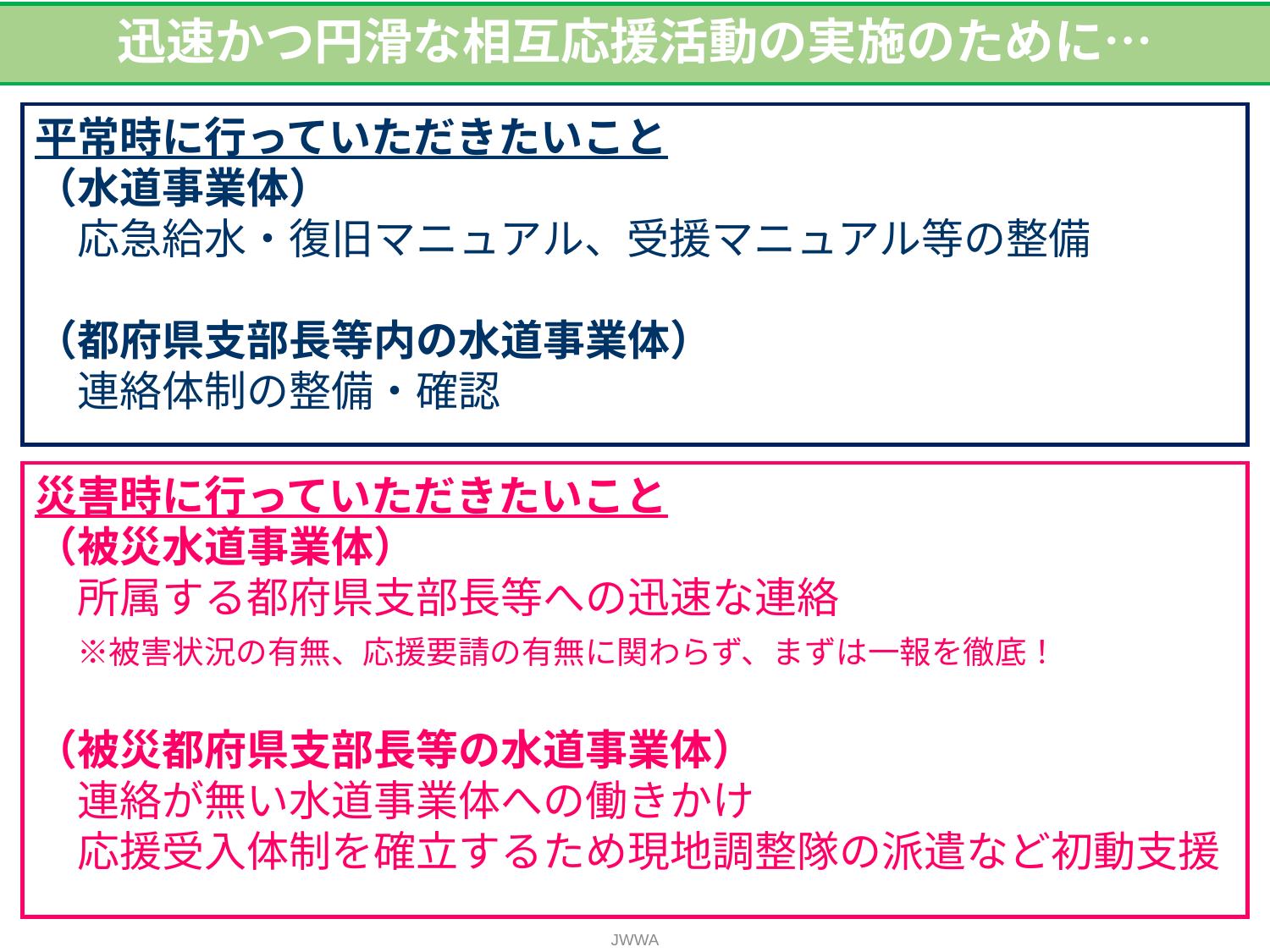

迅速かつ円滑な相互応援活動の実施のために…
平常時に行っていただきたいこと
（水道事業体）
　応急給水・復旧マニュアル、受援マニュアル等の整備

（都府県支部長等内の水道事業体）
　連絡体制の整備・確認
災害時に行っていただきたいこと
（被災水道事業体）
　所属する都府県支部長等への迅速な連絡
　※被害状況の有無、応援要請の有無に関わらず、まずは一報を徹底！

（被災都府県支部長等の水道事業体）
　連絡が無い水道事業体への働きかけ
　応援受入体制を確立するため現地調整隊の派遣など初動支援
JWWA
74